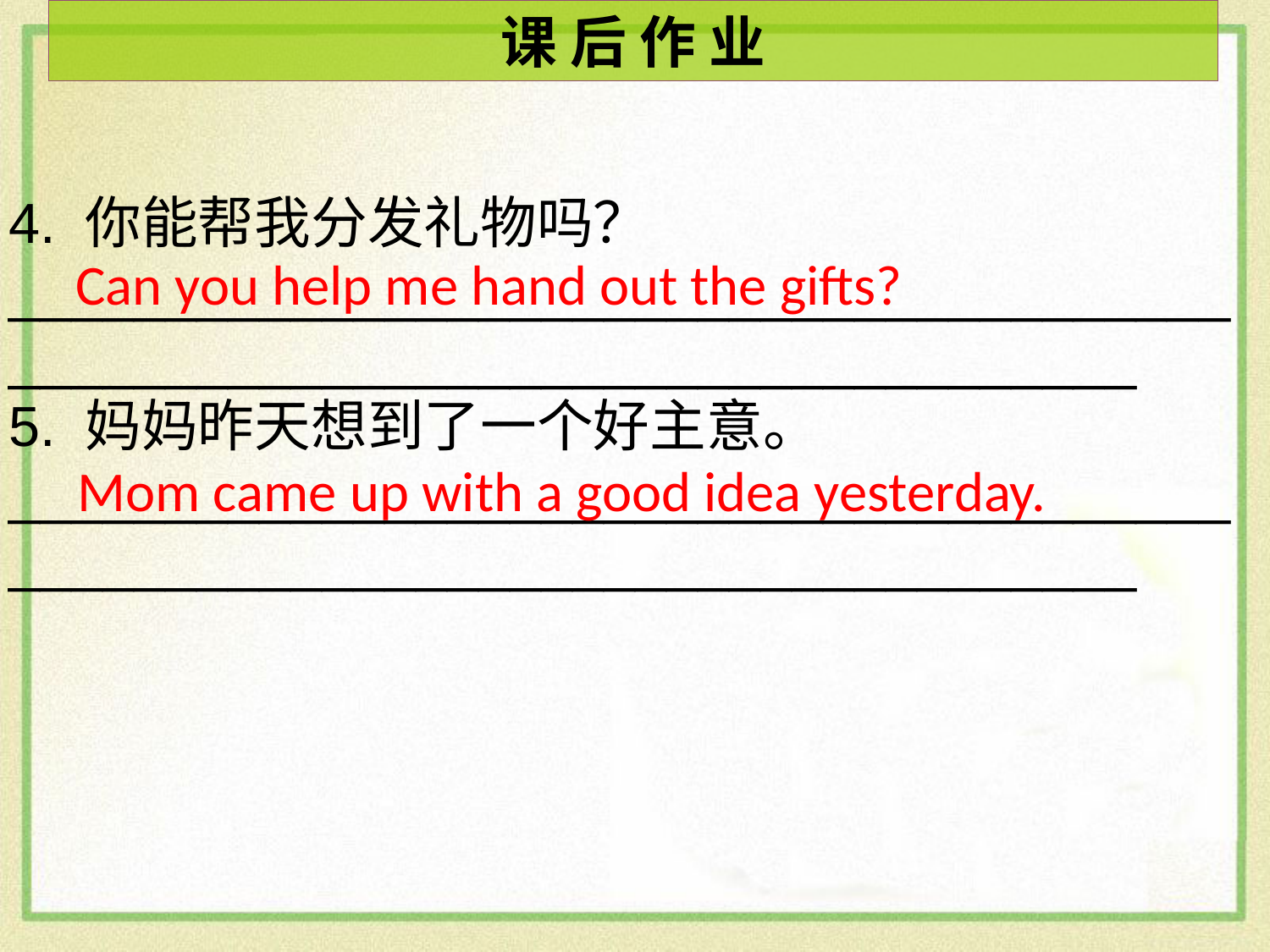

课 后 作 业
4. 你能帮我分发礼物吗？
___________________________________________________________________________
5. 妈妈昨天想到了一个好主意。
___________________________________________________________________________
Can you help me hand out the gifts?
Mom came up with a good idea yesterday.